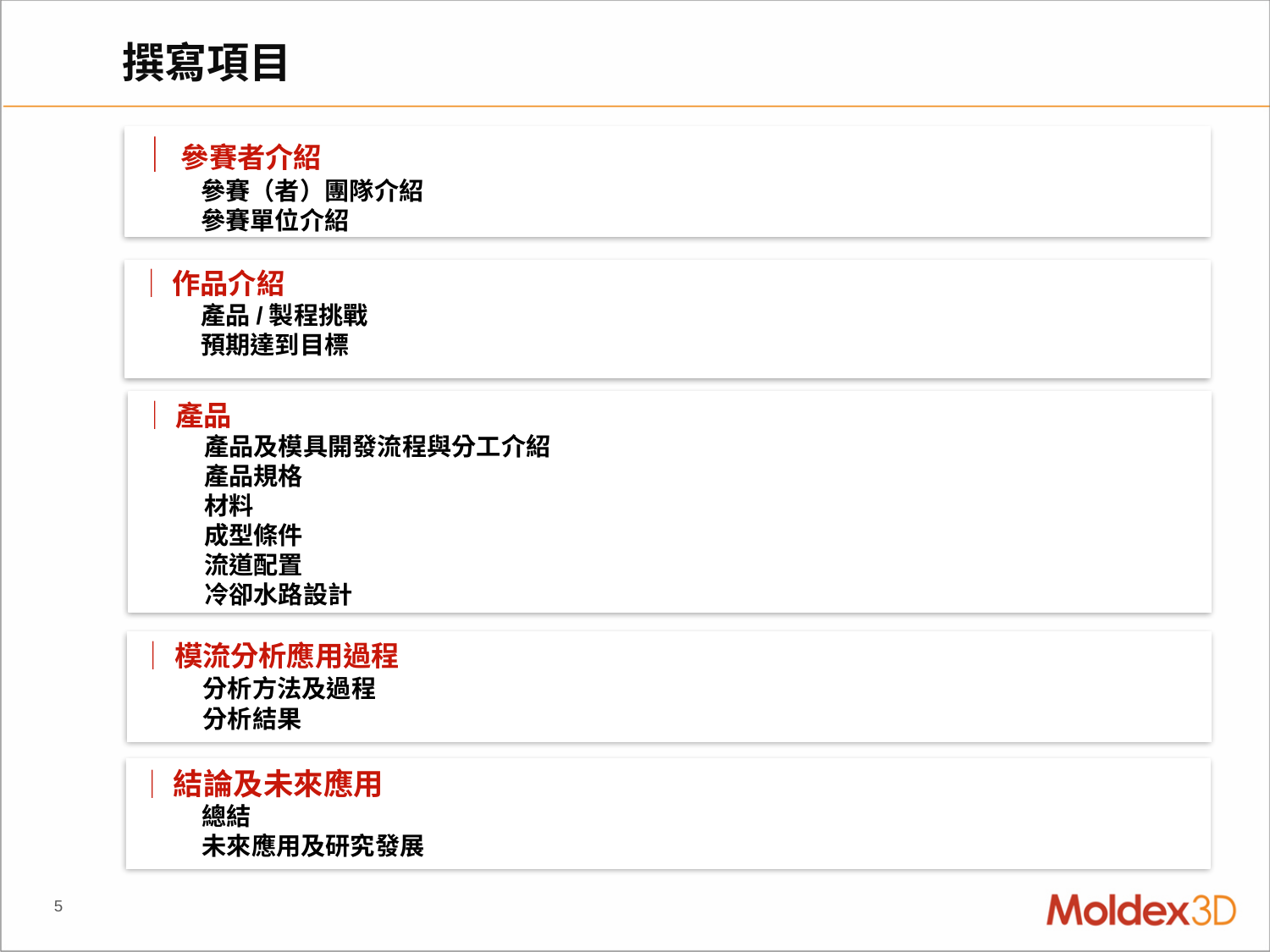

# 撰寫項目
│參賽者介紹
參賽（者）團隊介紹
參賽單位介紹
│作品介紹
產品/製程挑戰
預期達到目標
│產品
產品及模具開發流程與分工介紹
產品規格
材料
成型條件
流道配置
冷卻水路設計

│模流分析應用過程
分析方法及過程
分析結果
│結論及未來應用
總結
未來應用及研究發展